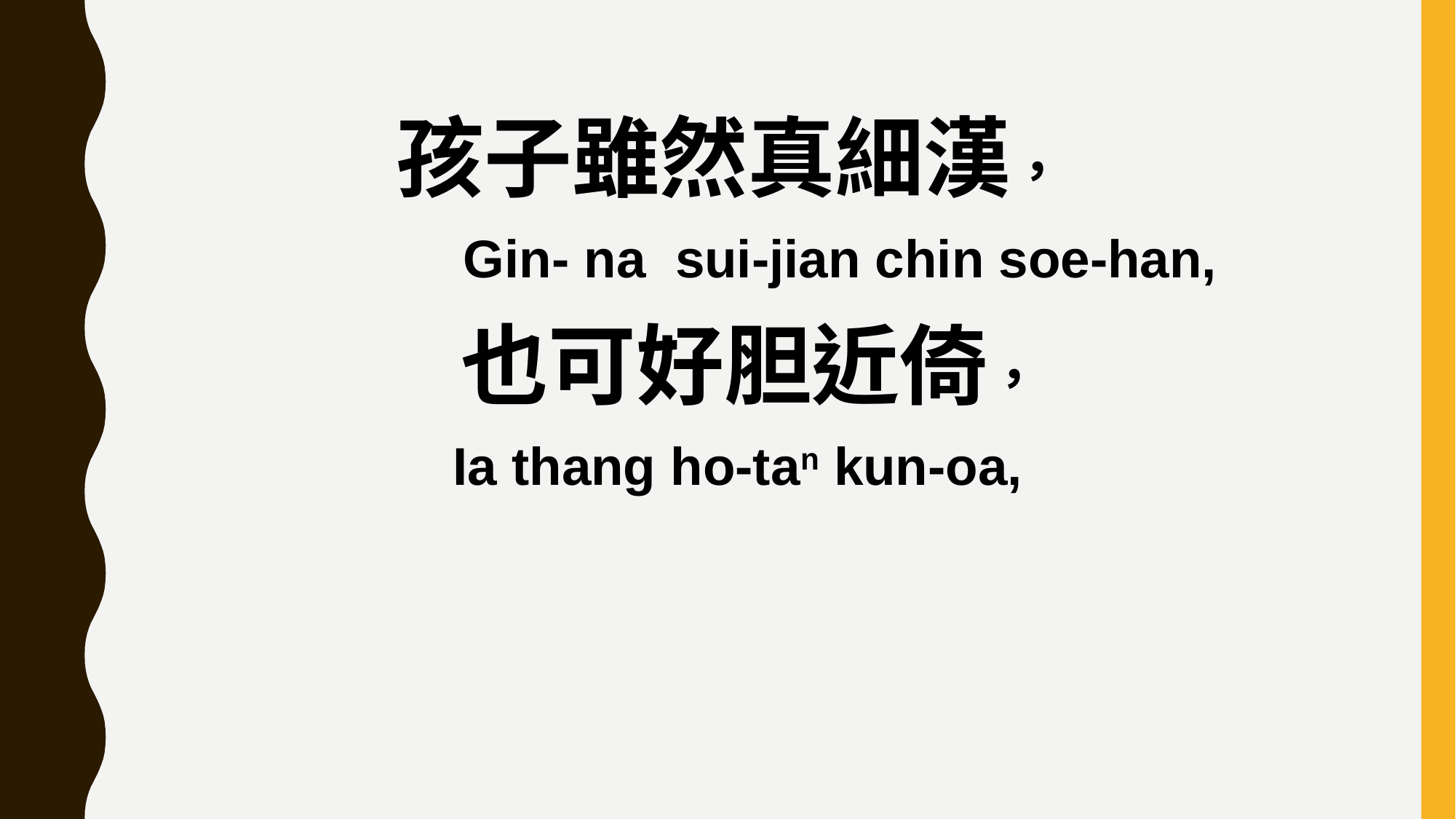

孩子雖然真細漢，
                  Gin- na  sui-jian chin soe-han,
 也可好胆近倚，
 Ia thang ho-tan kun-oa,